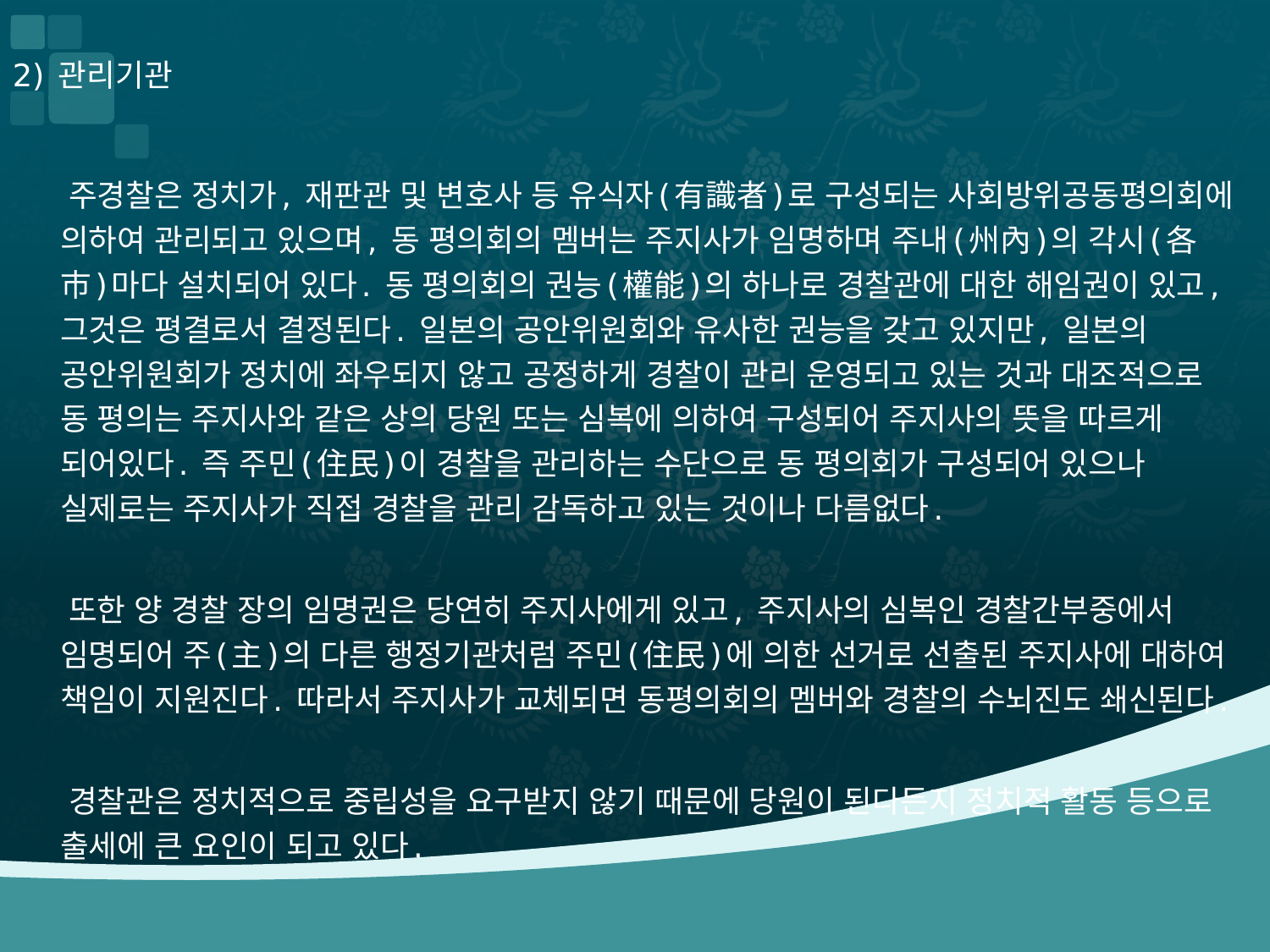

2) 관리기관

      주경찰은 정치가, 재판관 및 변호사 등 유식자(有識者)로 구성되는 사회방위공동평의회에 의하여 관리되고 있으며, 동 평의회의 멤버는 주지사가 임명하며 주내(州內)의 각시(各市)마다 설치되어 있다. 동 평의회의 권능(權能)의 하나로 경찰관에 대한 해임권이 있고, 그것은 평결로서 결정된다. 일본의 공안위원회와 유사한 권능을 갖고 있지만, 일본의 공안위원회가 정치에 좌우되지 않고 공정하게 경찰이 관리 운영되고 있는 것과 대조적으로 동 평의는 주지사와 같은 상의 당원 또는 심복에 의하여 구성되어 주지사의 뜻을 따르게 되어있다. 즉 주민(住民)이 경찰을 관리하는 수단으로 동 평의회가 구성되어 있으나 실제로는 주지사가 직접 경찰을 관리 감독하고 있는 것이나 다름없다.

      또한 양 경찰 장의 임명권은 당연히 주지사에게 있고, 주지사의 심복인 경찰간부중에서 임명되어 주(主)의 다른 행정기관처럼 주민(住民)에 의한 선거로 선출된 주지사에 대하여 책임이 지원진다. 따라서 주지사가 교체되면 동평의회의 멤버와 경찰의 수뇌진도 쇄신된다.

      경찰관은 정치적으로 중립성을 요구받지 않기 때문에 당원이 된다든지 정치적 활동 등으로 출세에 큰 요인이 되고 있다.

#